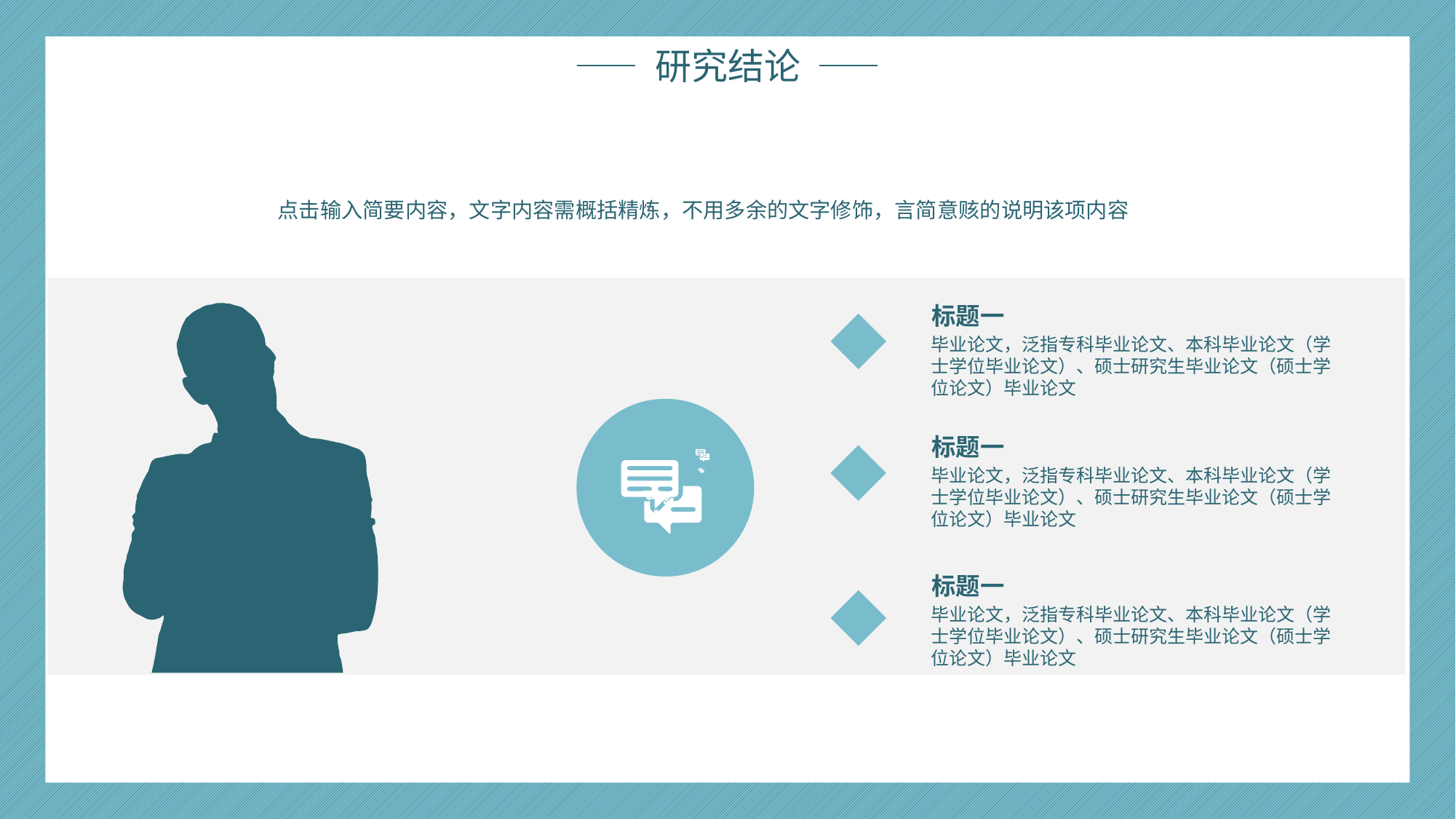

研究结论
点击输入简要内容，文字内容需概括精炼，不用多余的文字修饰，言简意赅的说明该项内容

标题一

毕业论文，泛指专科毕业论文、本科毕业论文（学士学位毕业论文）、硕士研究生毕业论文（硕士学位论文）毕业论文

标题一

毕业论文，泛指专科毕业论文、本科毕业论文（学士学位毕业论文）、硕士研究生毕业论文（硕士学位论文）毕业论文
标题一
毕业论文，泛指专科毕业论文、本科毕业论文（学士学位毕业论文）、硕士研究生毕业论文（硕士学位论文）毕业论文